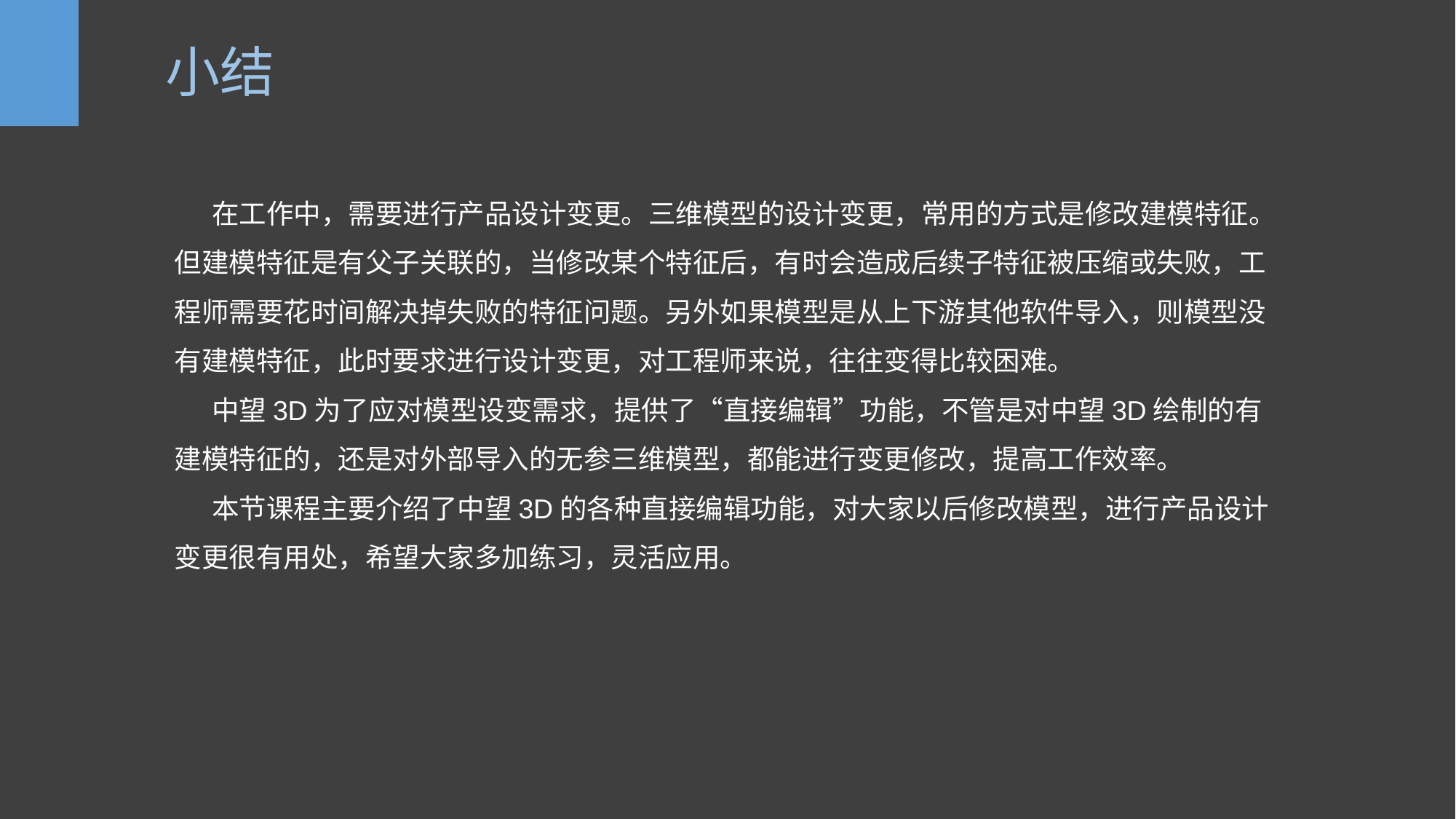

小结
     在工作中，需要进行产品设计变更。三维模型的设计变更，常用的方式是修改建模特征。但建模特征是有父子关联的，当修改某个特征后，有时会造成后续子特征被压缩或失败，工程师需要花时间解决掉失败的特征问题。另外如果模型是从上下游其他软件导入，则模型没有建模特征，此时要求进行设计变更，对工程师来说，往往变得比较困难。
     中望3D为了应对模型设变需求，提供了“直接编辑”功能，不管是对中望3D绘制的有建模特征的，还是对外部导入的无参三维模型，都能进行变更修改，提高工作效率。
     本节课程主要介绍了中望3D的各种直接编辑功能，对大家以后修改模型，进行产品设计变更很有用处，希望大家多加练习，灵活应用。